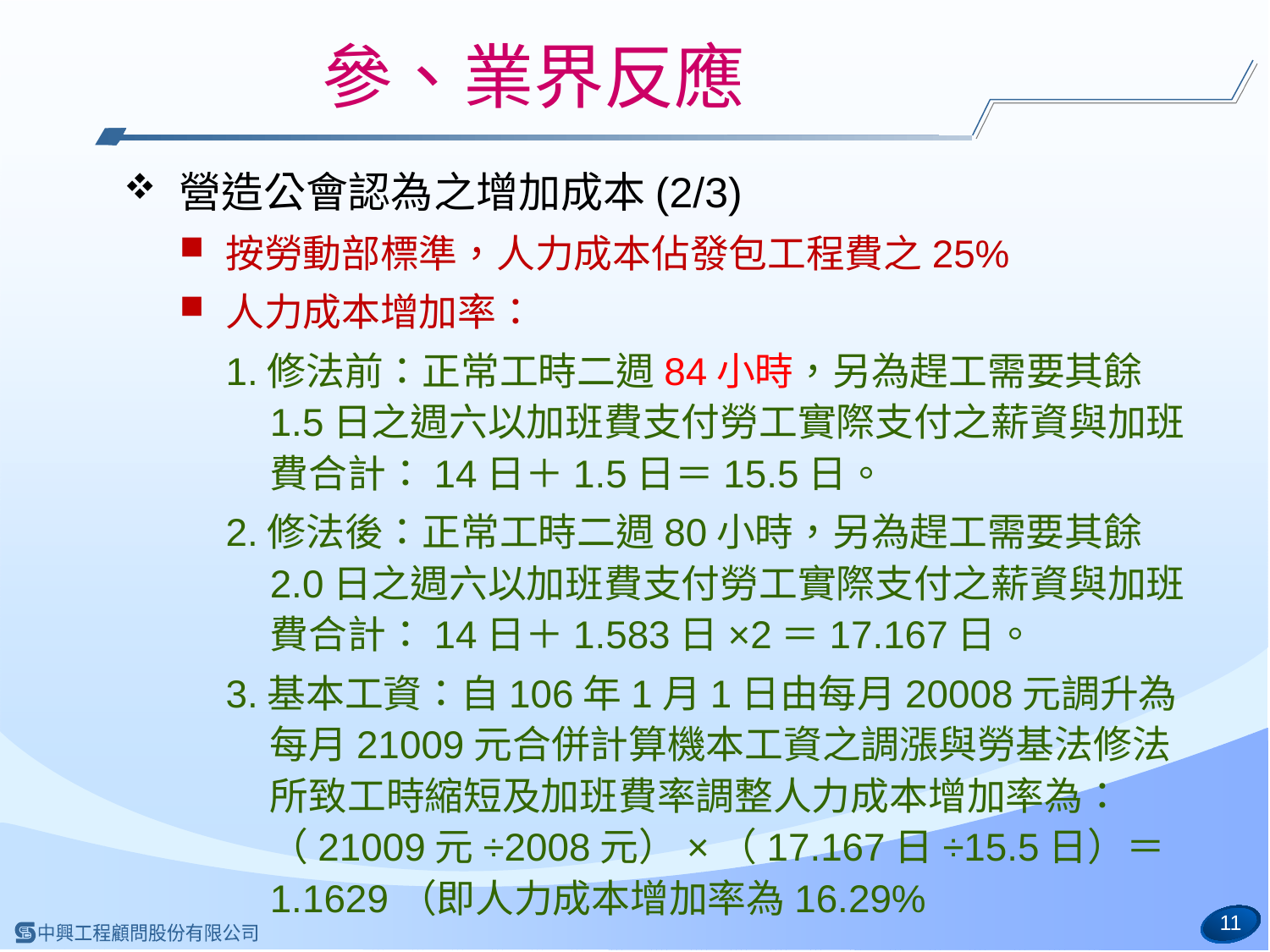

# 參、業界反應
營造公會認為之增加成本(2/3)
按勞動部標準，人力成本佔發包工程費之25%
人力成本增加率：
1.修法前：正常工時二週84小時，另為趕工需要其餘1.5日之週六以加班費支付勞工實際支付之薪資與加班費合計：14日＋1.5日＝15.5日。
2.修法後：正常工時二週80小時，另為趕工需要其餘2.0日之週六以加班費支付勞工實際支付之薪資與加班費合計：14日＋1.583日×2＝17.167日。
3.基本工資：自106年1月1日由每月20008元調升為每月21009元合併計算機本工資之調漲與勞基法修法所致工時縮短及加班費率調整人力成本增加率為：（21009元÷2008元）×（17.167日÷15.5日）＝1.1629（即人力成本增加率為16.29%
11